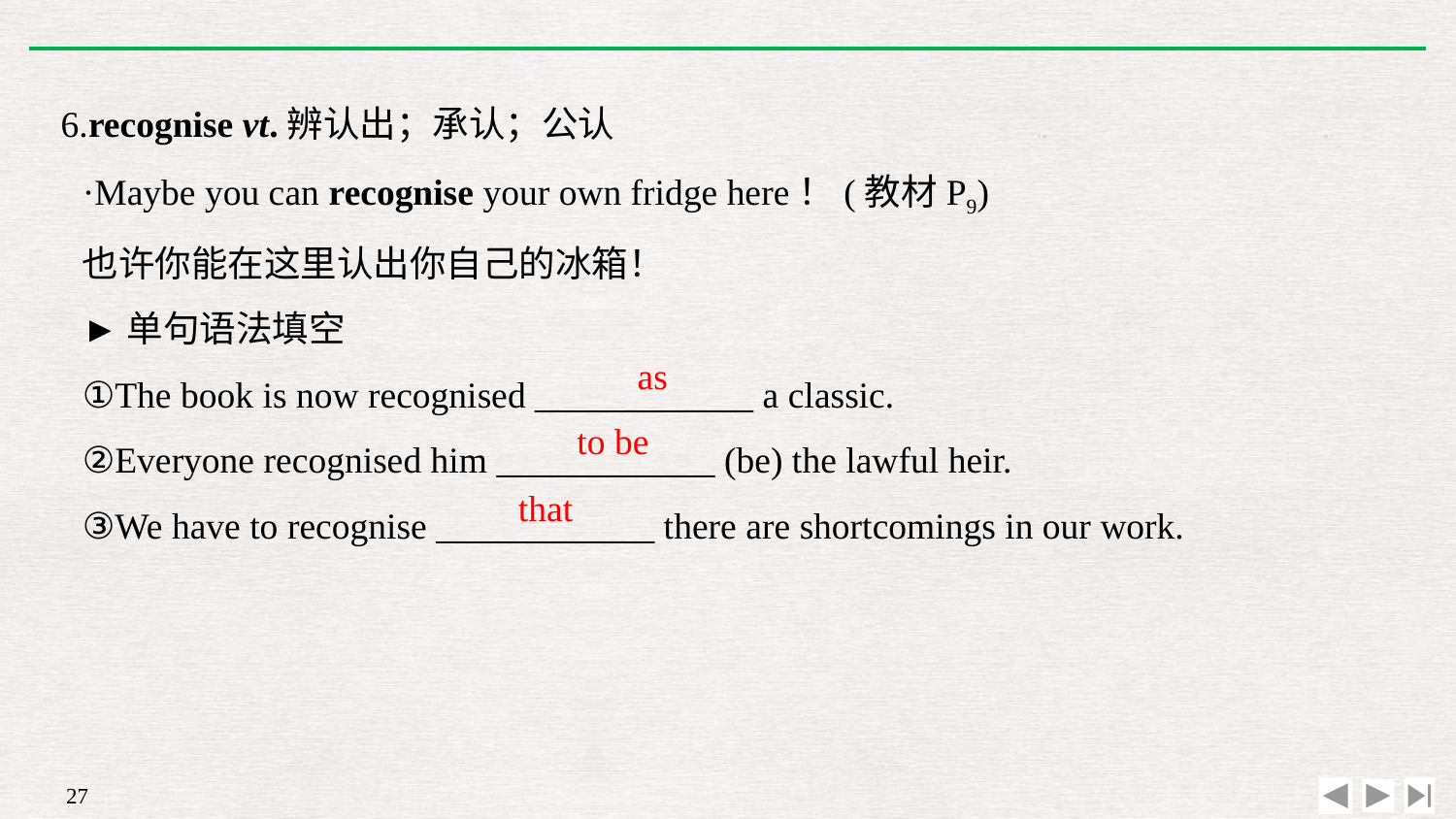

6.recognise vt.辨认出；承认；公认
·Maybe you can recognise your own fridge here！(教材P9)
也许你能在这里认出你自己的冰箱！
►单句语法填空
①The book is now recognised ____________ a classic.
②Everyone recognised him ____________ (be) the lawful heir.
③We have to recognise ____________ there are shortcomings in our work.
as
to be
that